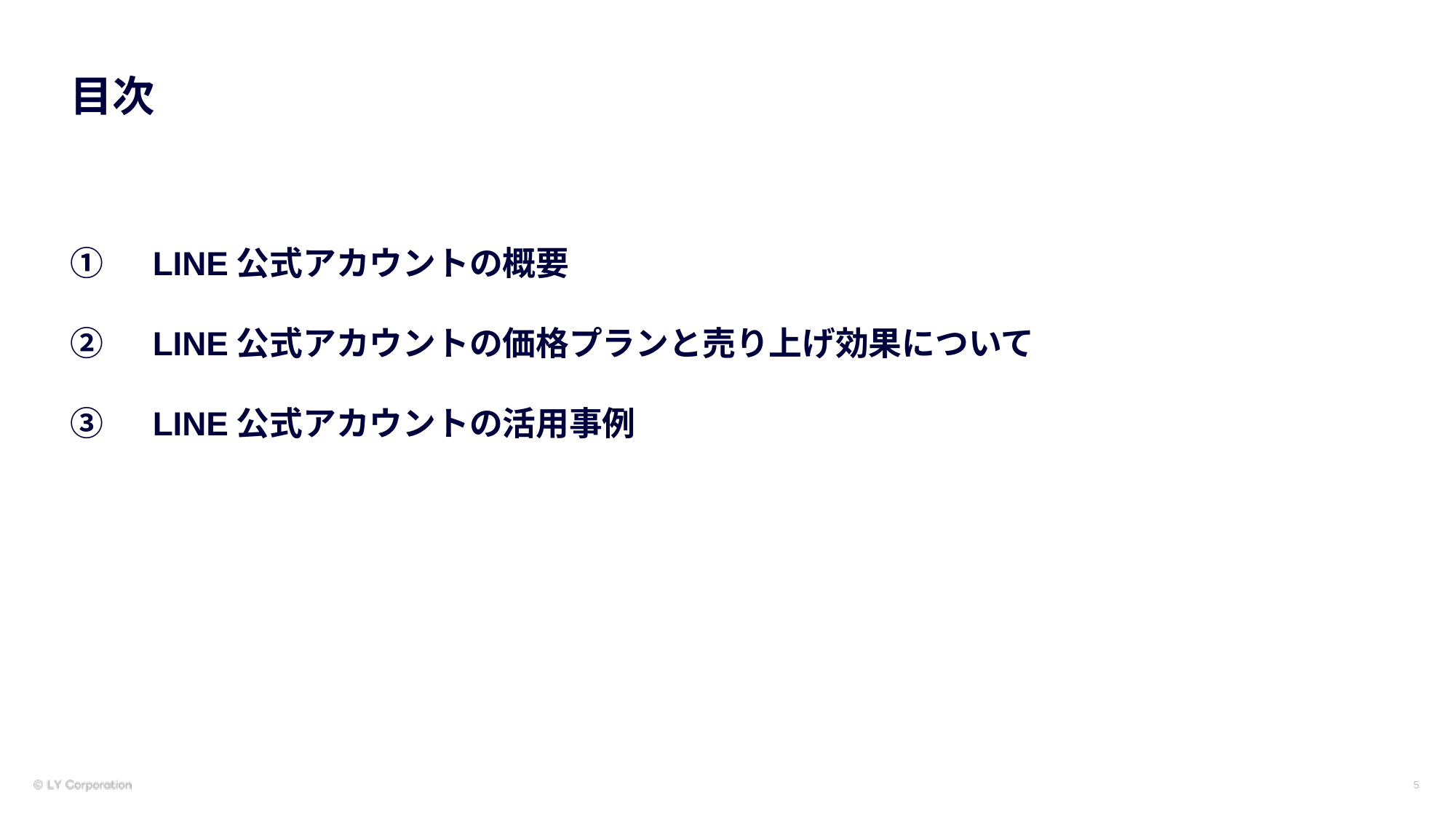

# 目次
①　LINE公式アカウントの概要
②　LINE公式アカウントの価格プランと売り上げ効果について
③　LINE公式アカウントの活用事例